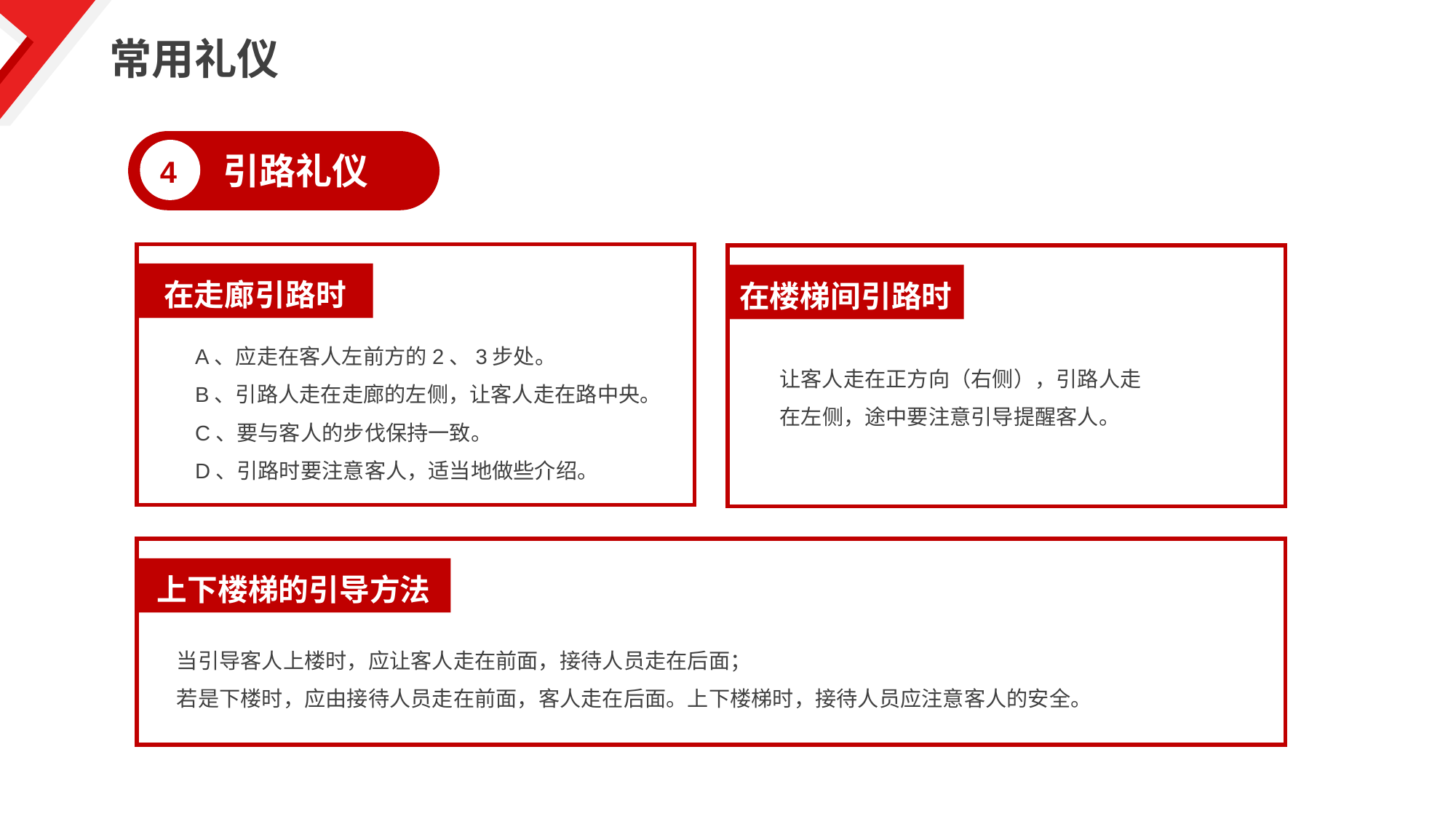

常用礼仪

引路礼仪
4

在走廊引路时
     A、应走在客人左前方的2、3步处。
     B、引路人走在走廊的左侧，让客人走在路中央。
     C、要与客人的步伐保持一致。
     D、引路时要注意客人，适当地做些介绍。

在楼梯间引路时
让客人走在正方向（右侧），引路人走在左侧，途中要注意引导提醒客人。

上下楼梯的引导方法
当引导客人上楼时，应让客人走在前面，接待人员走在后面；
若是下楼时，应由接待人员走在前面，客人走在后面。上下楼梯时，接待人员应注意客人的安全。